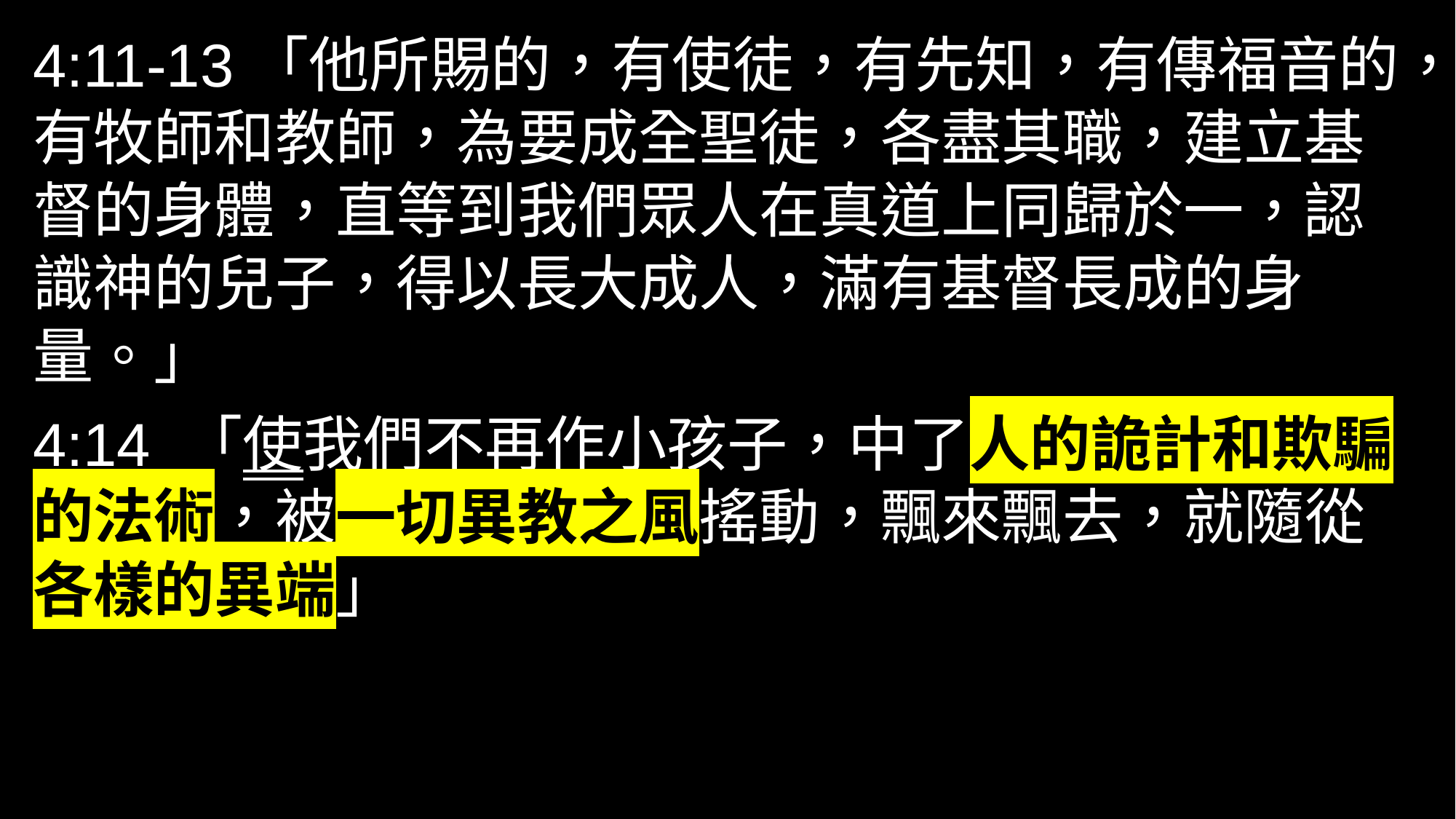

4:11-13「他所賜的，有使徒，有先知，有傳福音的，有牧師和教師，為要成全聖徒，各盡其職，建立基督的身體，直等到我們眾人在真道上同歸於一，認識神的兒子，得以長大成人，滿有基督長成的身量。」
4:14 「使我們不再作小孩子，中了人的詭計和欺騙的法術，被一切異教之風搖動，飄來飄去，就隨從各樣的異端」